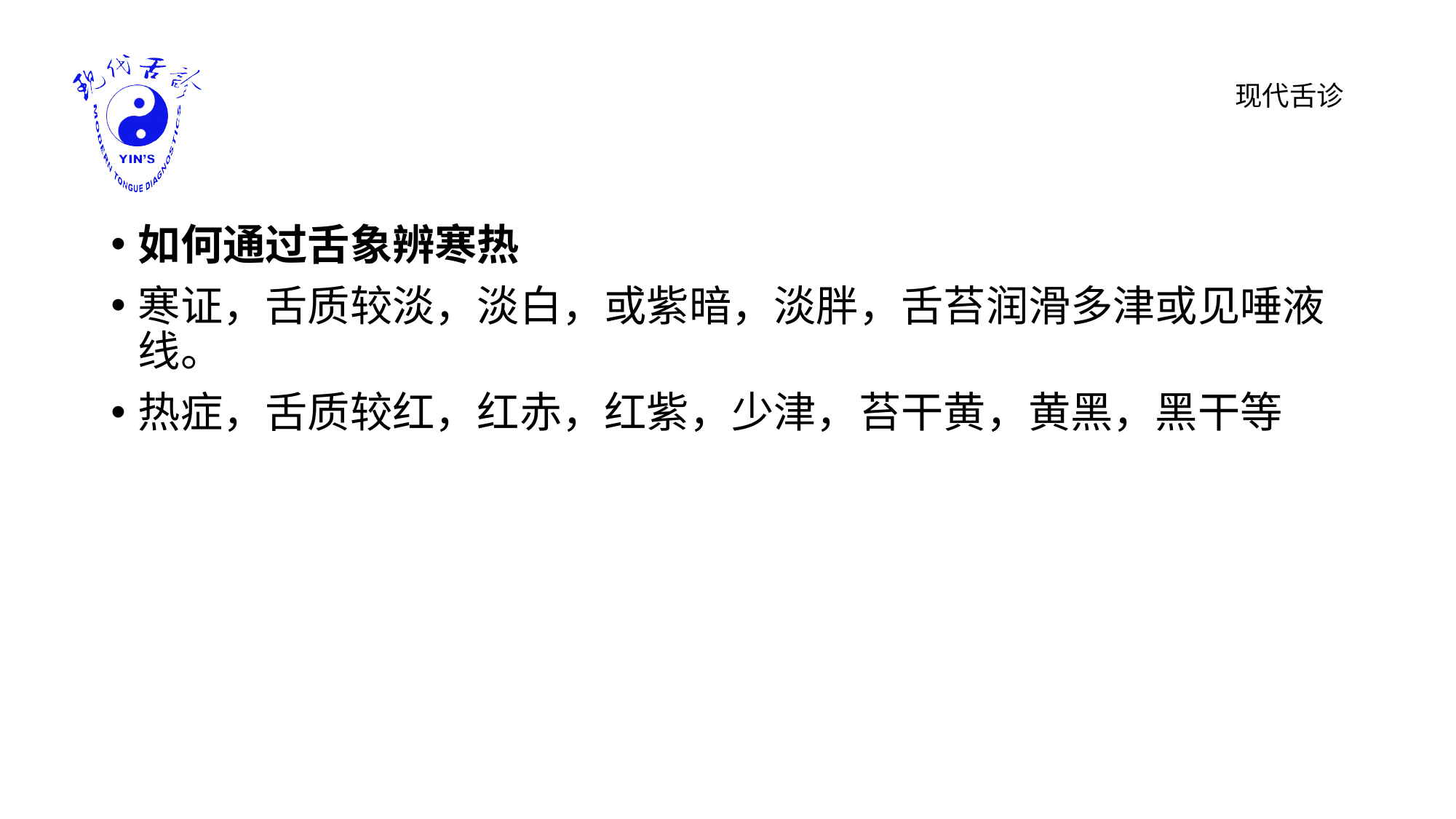

如何通过舌象辨寒热
寒证，舌质较淡，淡白，或紫暗，淡胖，舌苔润滑多津或见唾液线。
热症，舌质较红，红赤，红紫，少津，苔干黄，黄黑，黑干等